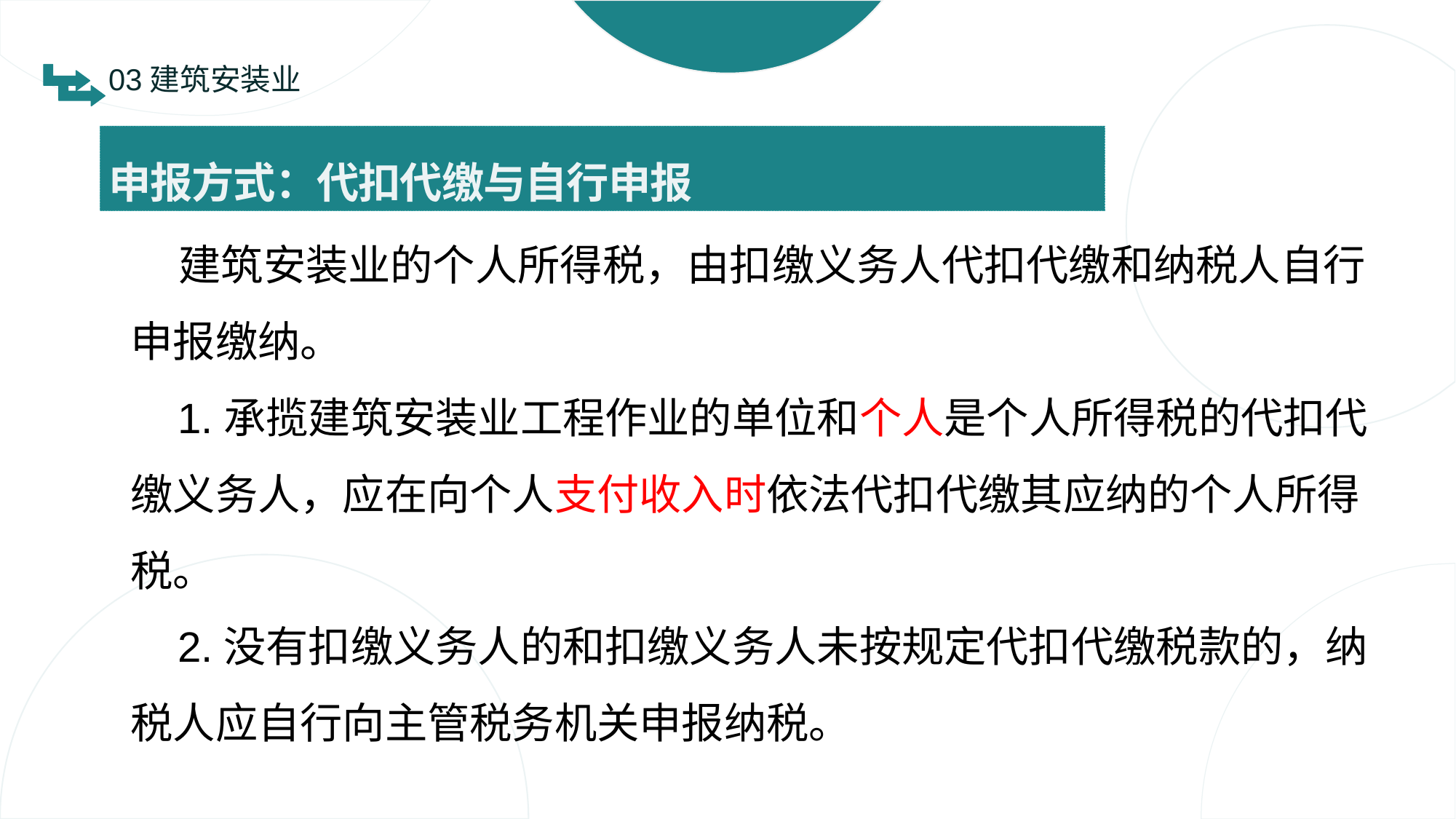

03建筑安装业

申报方式：代扣代缴与自行申报
    建筑安装业的个人所得税，由扣缴义务人代扣代缴和纳税人自行申报缴纳。
    1.承揽建筑安装业工程作业的单位和个人是个人所得税的代扣代缴义务人，应在向个人支付收入时依法代扣代缴其应纳的个人所得税。
    2.没有扣缴义务人的和扣缴义务人未按规定代扣代缴税款的，纳税人应自行向主管税务机关申报纳税。